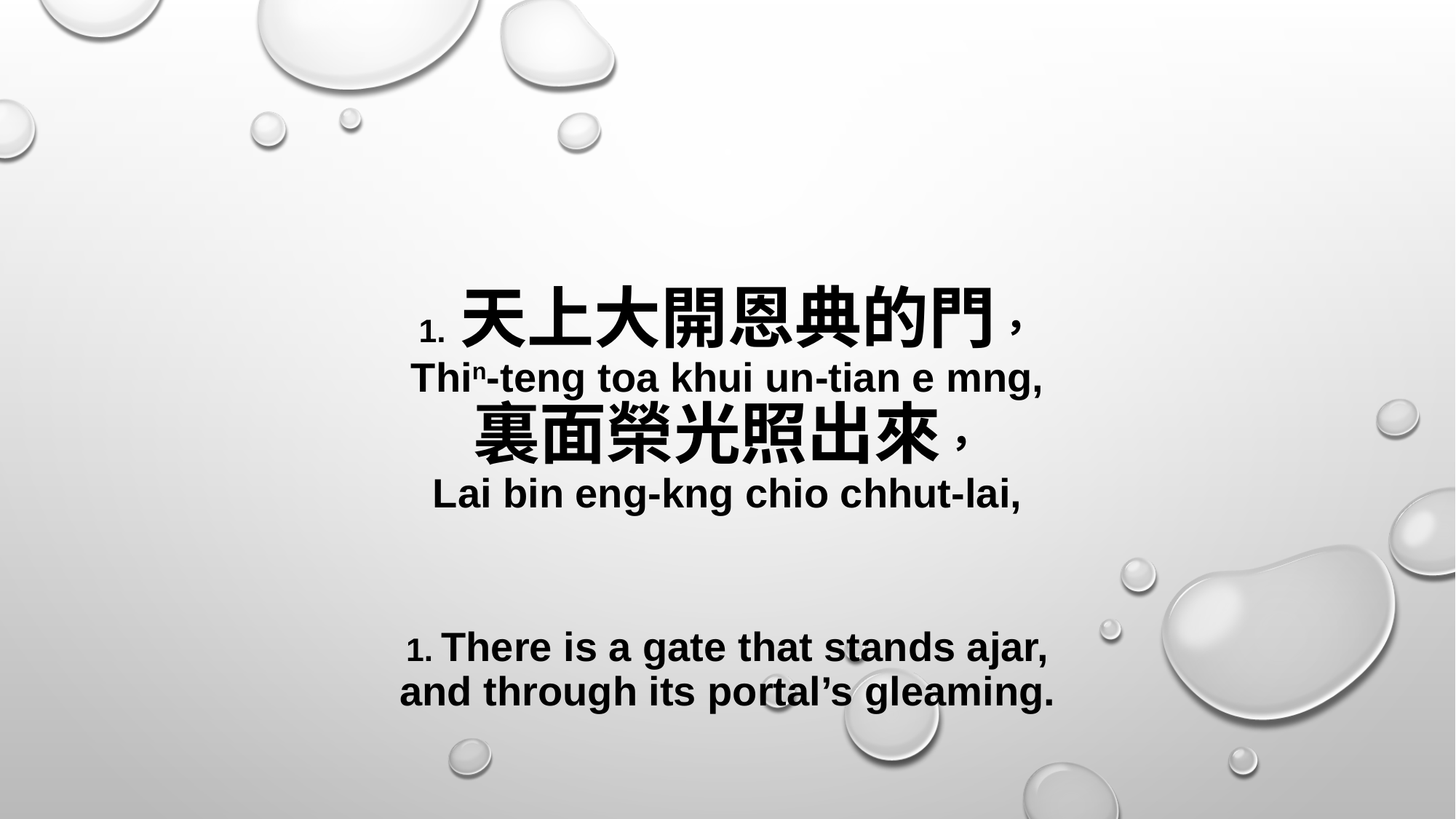

# 1. 天上大開恩典的門， Thin-teng toa khui un-tian e mng, 裏面榮光照出來， Lai bin eng-kng chio chhut-lai, 1. There is a gate that stands ajar, and through its portal’s gleaming.